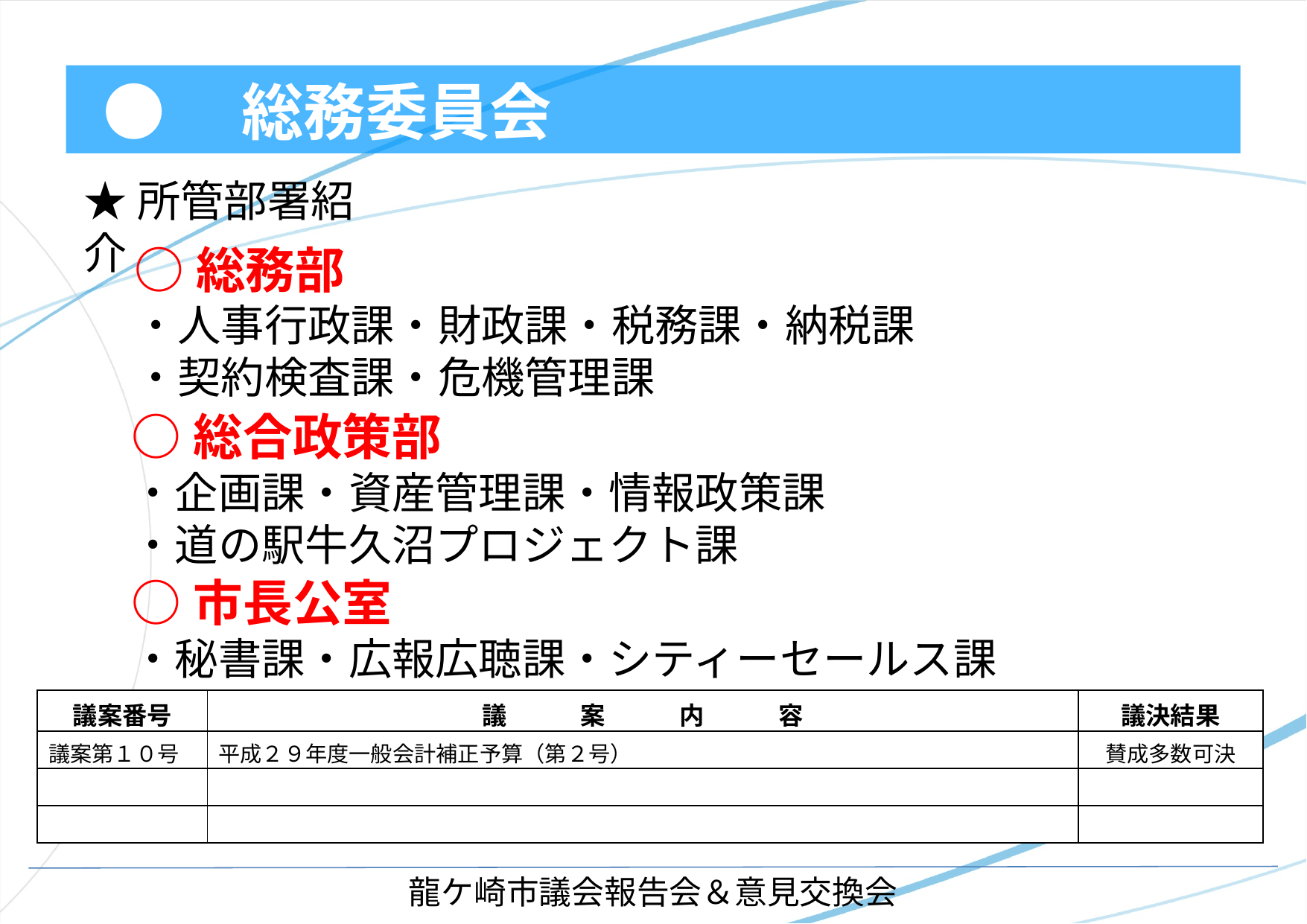

# ●　総務委員会
★所管部署紹介
○総務部
・人事行政課・財政課・税務課・納税課
・契約検査課・危機管理課
○総合政策部
・企画課・資産管理課・情報政策課
・道の駅牛久沼プロジェクト課
○市長公室
・秘書課・広報広聴課・シティーセールス課
| 議案番号 | 議　　　案　　　内　　　容 | 議決結果 |
| --- | --- | --- |
| 議案第１０号 | 平成２９年度一般会計補正予算（第２号） | 賛成多数可決 |
|  |  |  |
|  |  |  |
龍ケ崎市議会報告会＆意見交換会